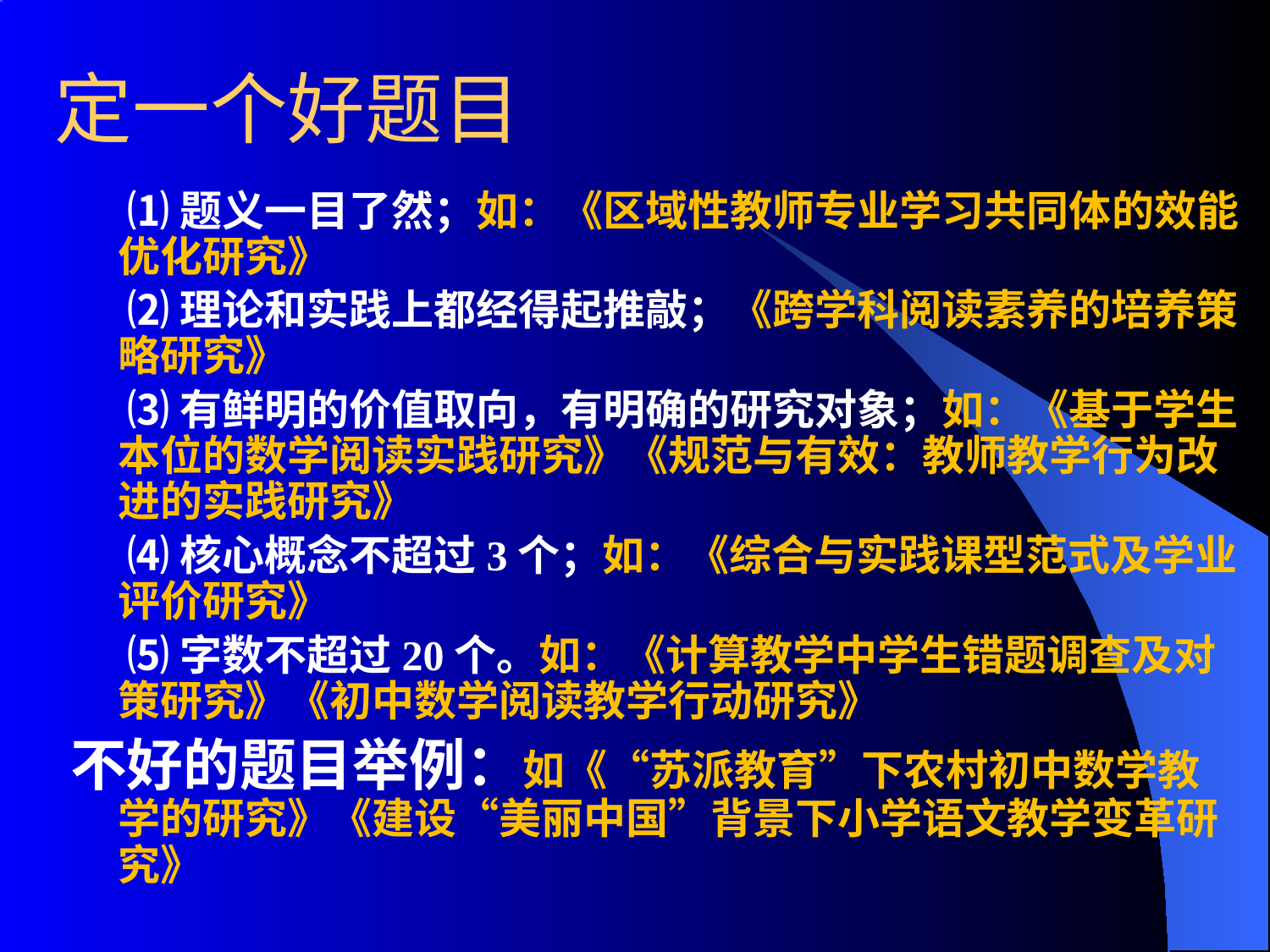

# 定一个好题目

      ⑴题义一目了然；如：《区域性教师专业学习共同体的效能优化研究》
      ⑵理论和实践上都经得起推敲；《跨学科阅读素养的培养策略研究》
      ⑶有鲜明的价值取向，有明确的研究对象；如：《基于学生本位的数学阅读实践研究》《规范与有效：教师教学行为改进的实践研究》
      ⑷核心概念不超过3个；如：《综合与实践课型范式及学业评价研究》
      ⑸字数不超过20个。如：《计算教学中学生错题调查及对策研究》《初中数学阅读教学行动研究》
不好的题目举例：如《“苏派教育”下农村初中数学教学的研究》《建设“美丽中国”背景下小学语文教学变革研究》